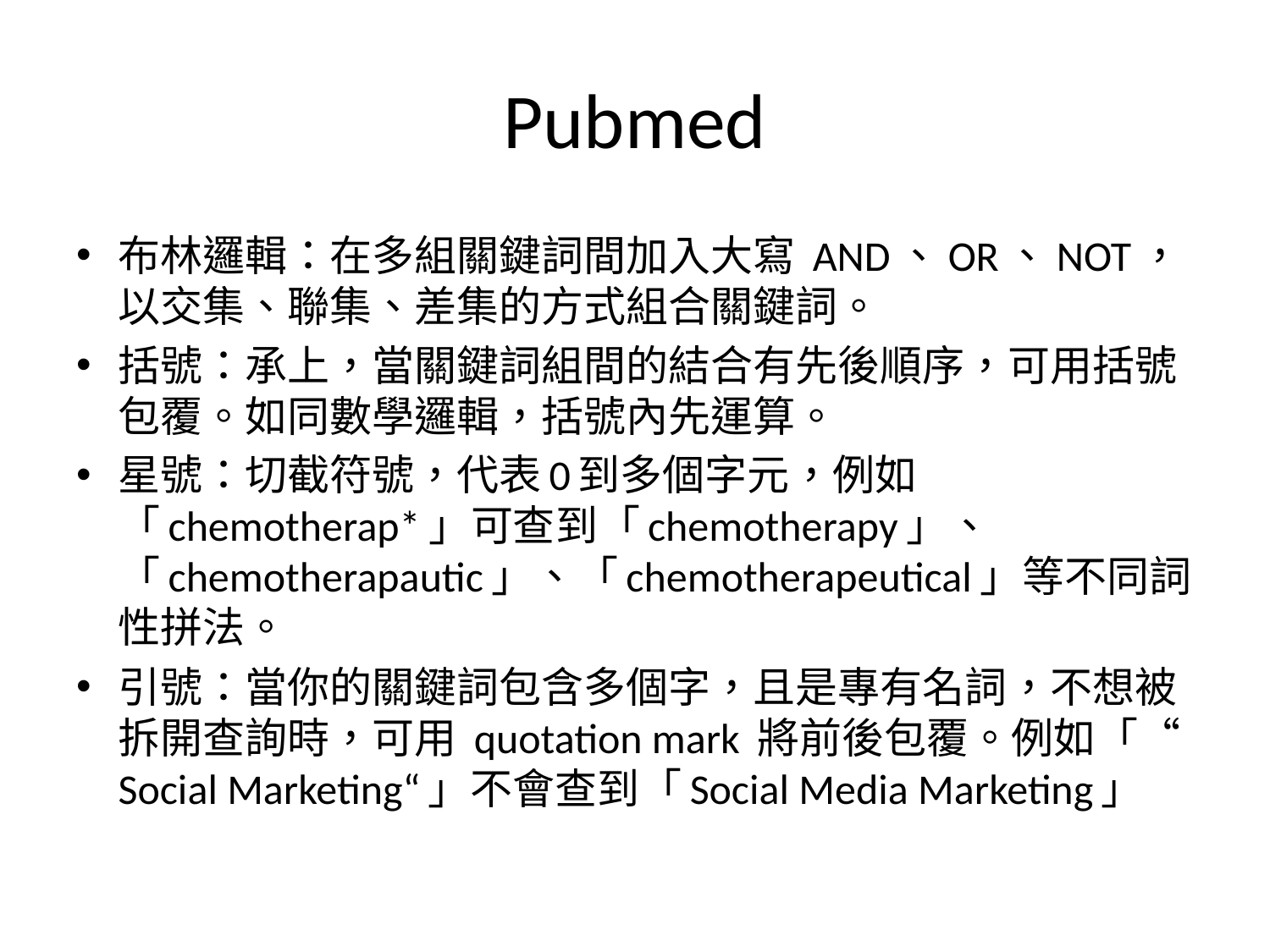

# Pubmed
布林邏輯：在多組關鍵詞間加入大寫 AND、OR、NOT，以交集、聯集、差集的方式組合關鍵詞。
括號：承上，當關鍵詞組間的結合有先後順序，可用括號包覆。如同數學邏輯，括號內先運算。
星號：切截符號，代表0到多個字元，例如「chemotherap*」可查到「chemotherapy」、「chemotherapautic」、「chemotherapeutical」等不同詞性拼法。
引號：當你的關鍵詞包含多個字，且是專有名詞，不想被拆開查詢時，可用 quotation mark 將前後包覆。例如「“Social Marketing“」不會查到「Social Media Marketing」